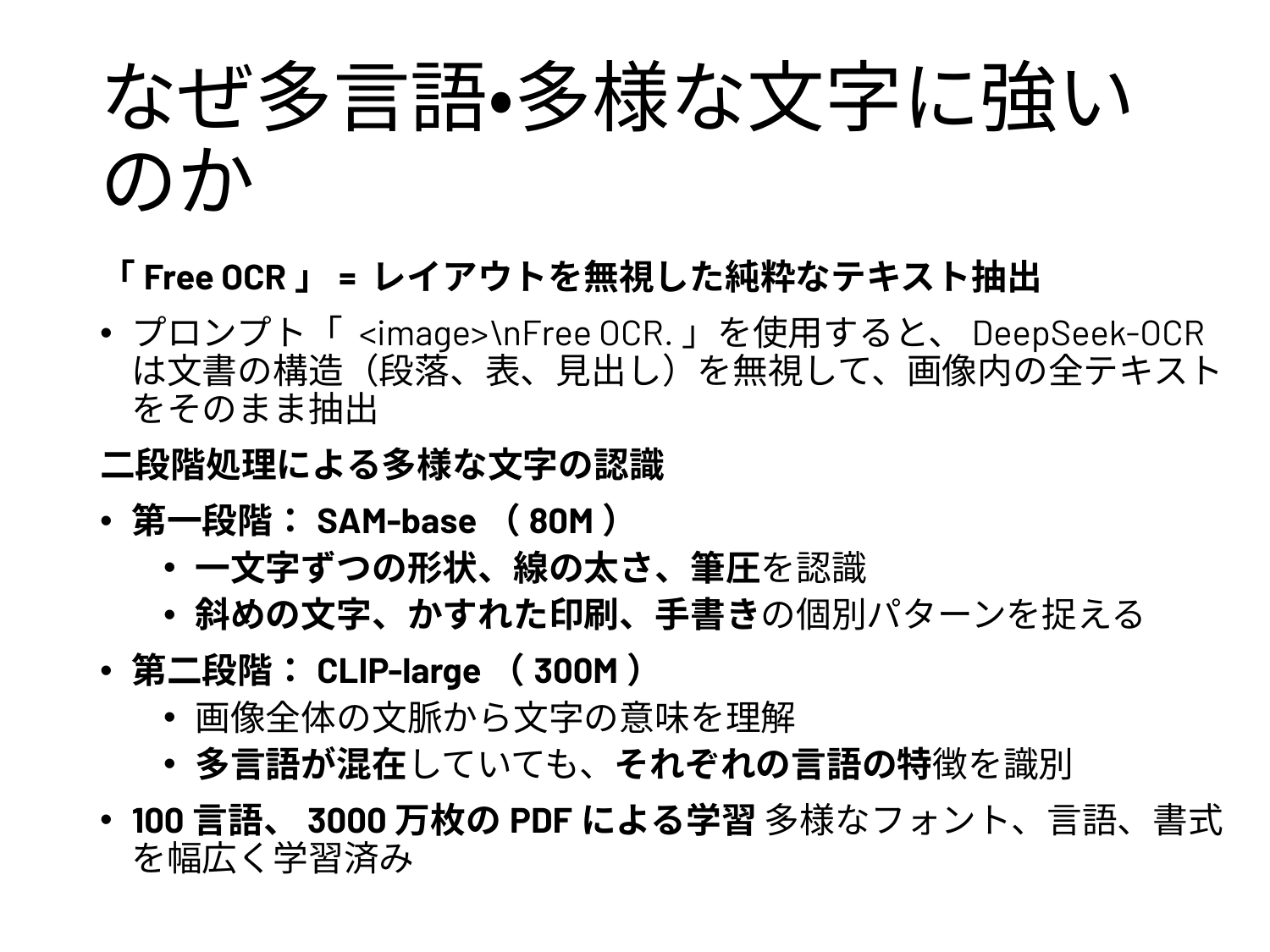

# なぜ多言語・多様な文字に強いのか
「Free OCR」= レイアウトを無視した純粋なテキスト抽出
プロンプト「 <image>\nFree OCR.」を使用すると、DeepSeek-OCRは文書の構造（段落、表、見出し）を無視して、画像内の全テキストをそのまま抽出
二段階処理による多様な文字の認識
第一段階：SAM-base（80M）
一文字ずつの形状、線の太さ、筆圧を認識
斜めの文字、かすれた印刷、手書きの個別パターンを捉える
第二段階：CLIP-large（300M）
画像全体の文脈から文字の意味を理解
多言語が混在していても、それぞれの言語の特徴を識別
100言語、3000万枚のPDFによる学習 多様なフォント、言語、書式を幅広く学習済み